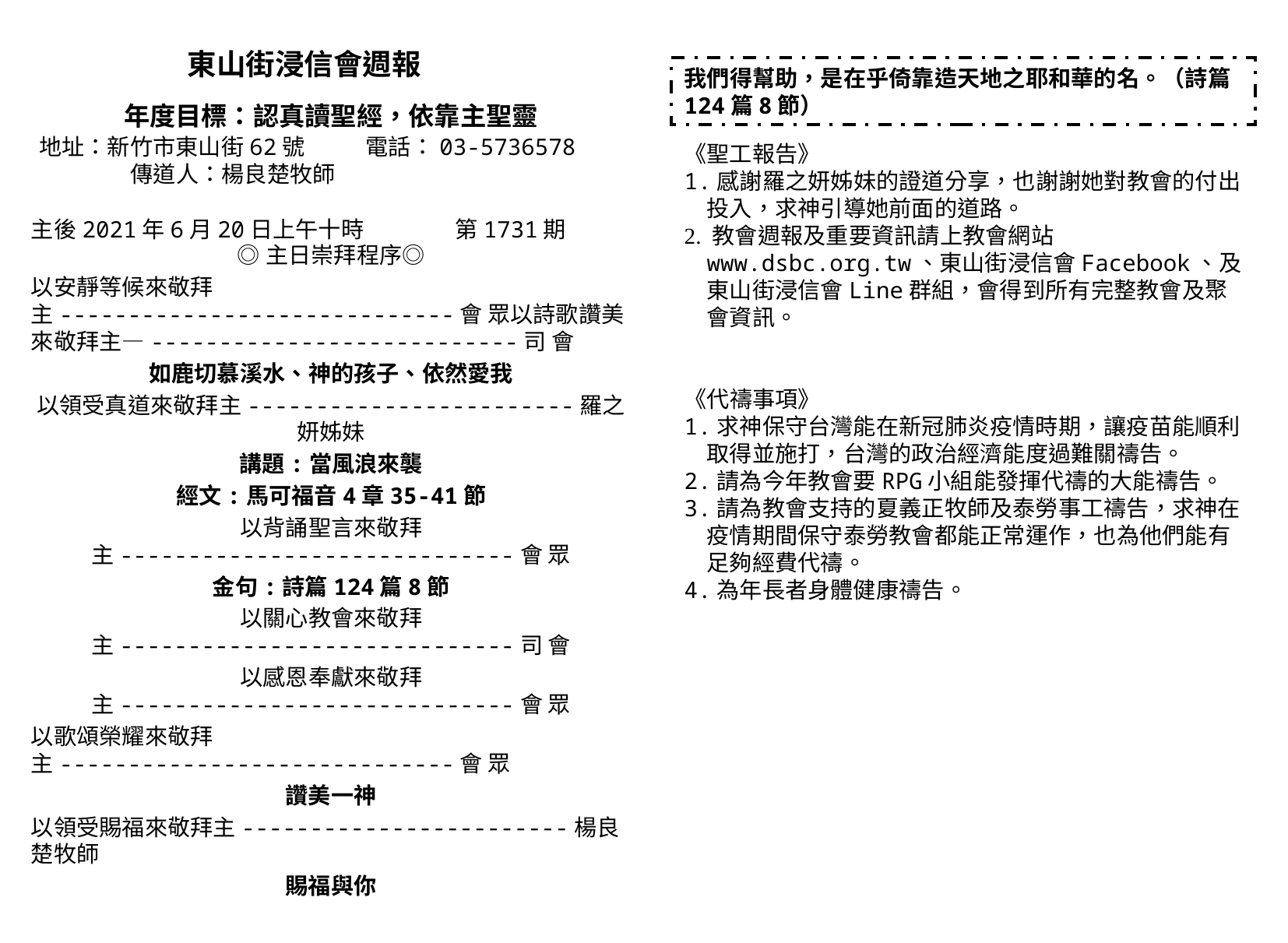

東山街浸信會週報

年度目標：認真讀聖經，依靠主聖靈

我們得幫助，是在乎倚靠造天地之耶和華的名。（詩篇124篇8節）

地址：新竹市東山街62號            電話：03-5736578
                 傳道人：楊良楚牧師
《聖工報告》
1.感謝羅之妍姊妹的證道分享，也謝謝她對教會的付出投入，求神引導她前面的道路。
2. 教會週報及重要資訊請上教會網站www.dsbc.org.tw、東山街浸信會Facebook、及東山街浸信會Line群組，會得到所有完整教會及聚會資訊。

《代禱事項》
1.求神保守台灣能在新冠肺炎疫情時期，讓疫苗能順利取得並施打，台灣的政治經濟能度過難關禱告。
2.請為今年教會要RPG小組能發揮代禱的大能禱告。
3.請為教會支持的夏義正牧師及泰勞事工禱告，求神在疫情期間保守泰勞教會都能正常運作，也為他們能有足夠經費代禱。
4.為年長者身體健康禱告。
主後2021年6月20日上午十時                  第1731期
◎主日崇拜程序◎
以安靜等候來敬拜主-----------------------------會 眾以詩歌讚美來敬拜主—---------------------------司 會
如鹿切慕溪水、神的孩子、依然愛我
以領受真道來敬拜主------------------------羅之妍姊妹
講題:當風浪來襲
經文:馬可福音4章35-41節
以背誦聖言來敬拜主-----------------------------會 眾
金句:詩篇124篇8節
以關心教會來敬拜主-----------------------------司 會
以感恩奉獻來敬拜主-----------------------------會 眾
以歌頌榮耀來敬拜主-----------------------------會 眾
讚美一神
以領受賜福來敬拜主------------------------楊良楚牧師
賜福與你